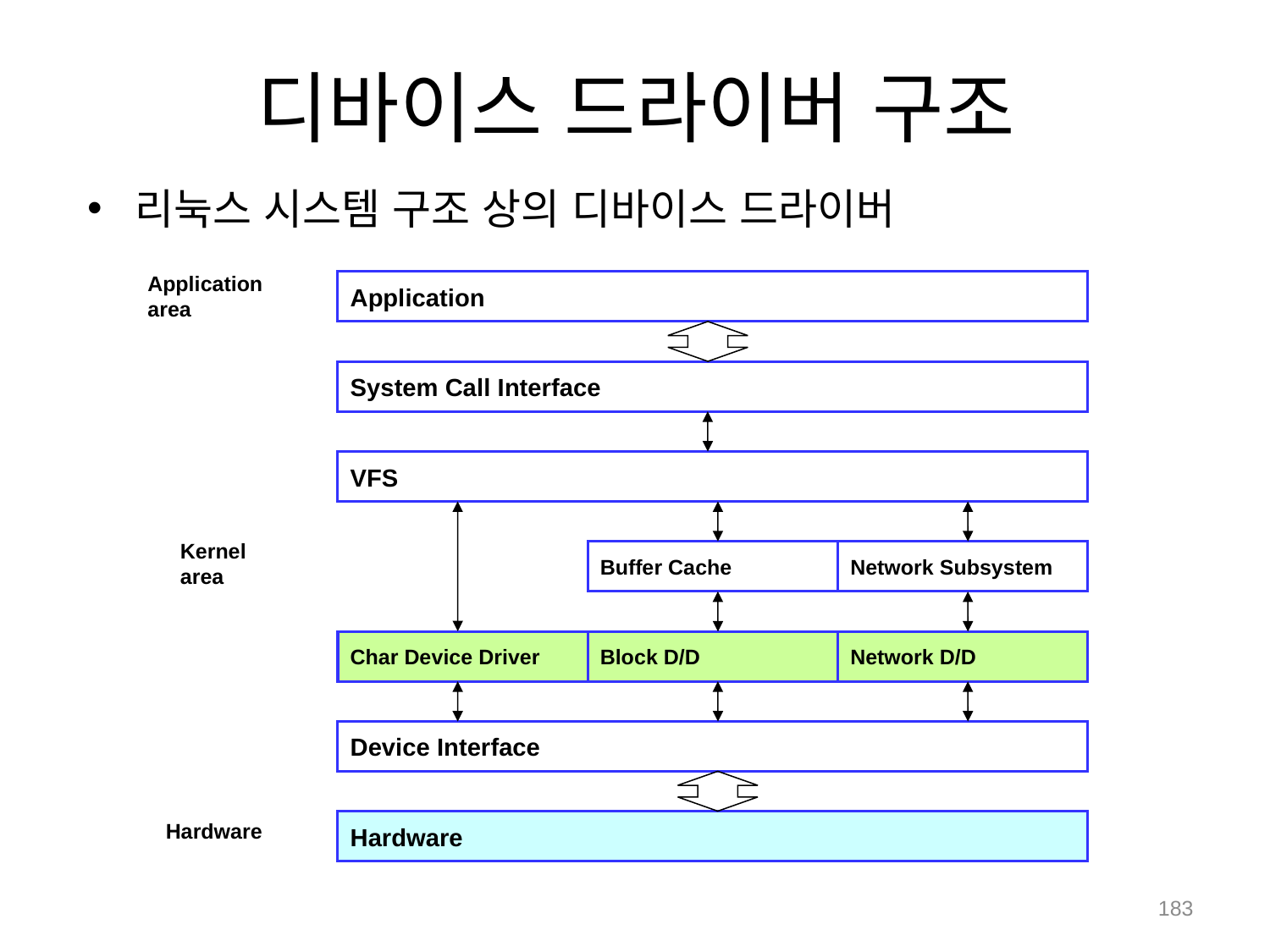

# 디바이스 드라이버 구조
리눅스 시스템 구조 상의 디바이스 드라이버
Application
area
Application

System Call Interface

VFS

Kernel
area
Buffer Cache
Network Subsystem

Char Device Driver
Block D/D
Network D/D

Device Interface

Hardware
Hardware
183